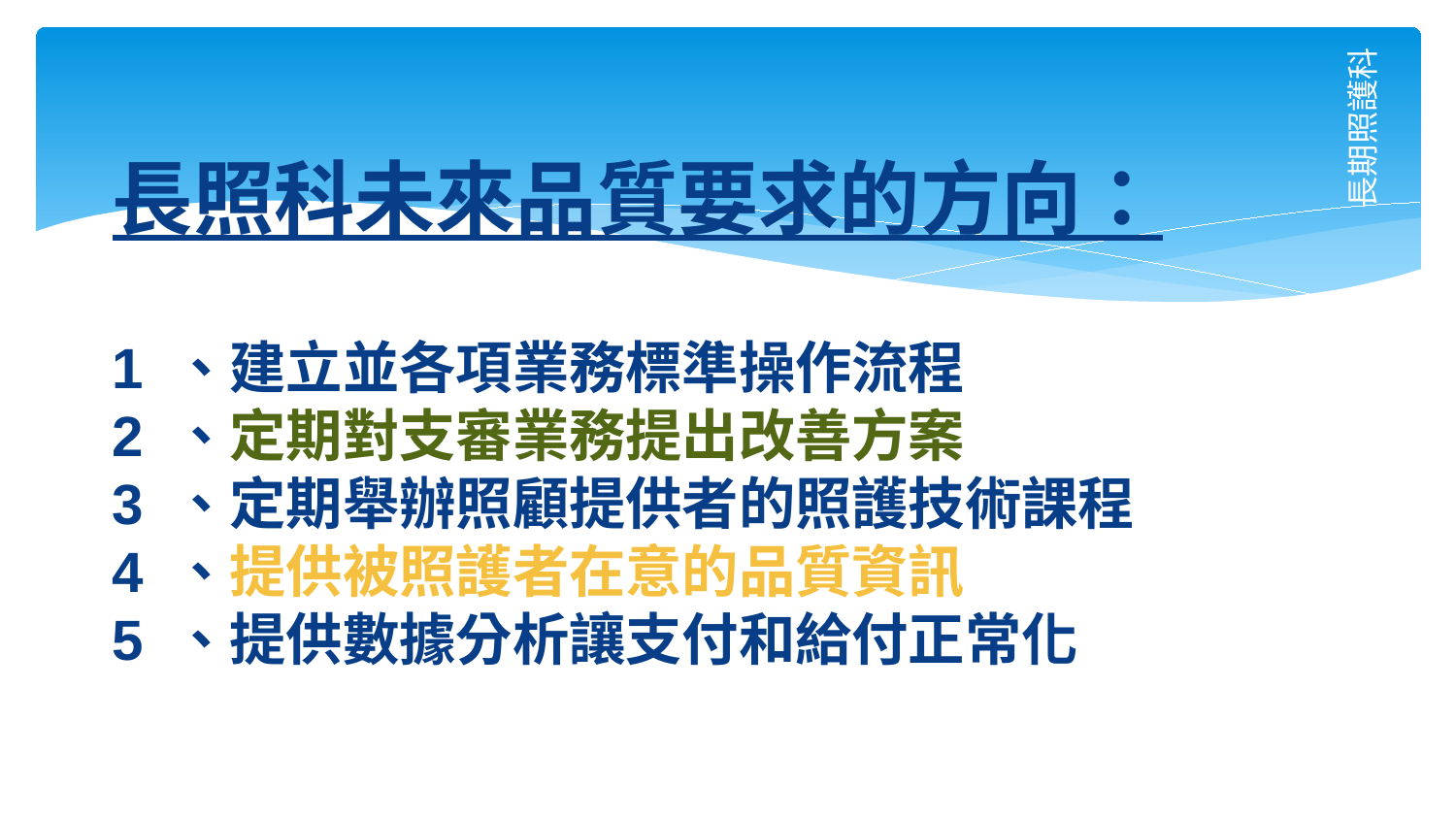

長照科未來品質要求的方向：

1 、建立並各項業務標準操作流程
2 、定期對支審業務提出改善方案
3 、定期舉辦照顧提供者的照護技術課程
4 、提供被照護者在意的品質資訊
5 、提供數據分析讓支付和給付正常化

# 長期照護科